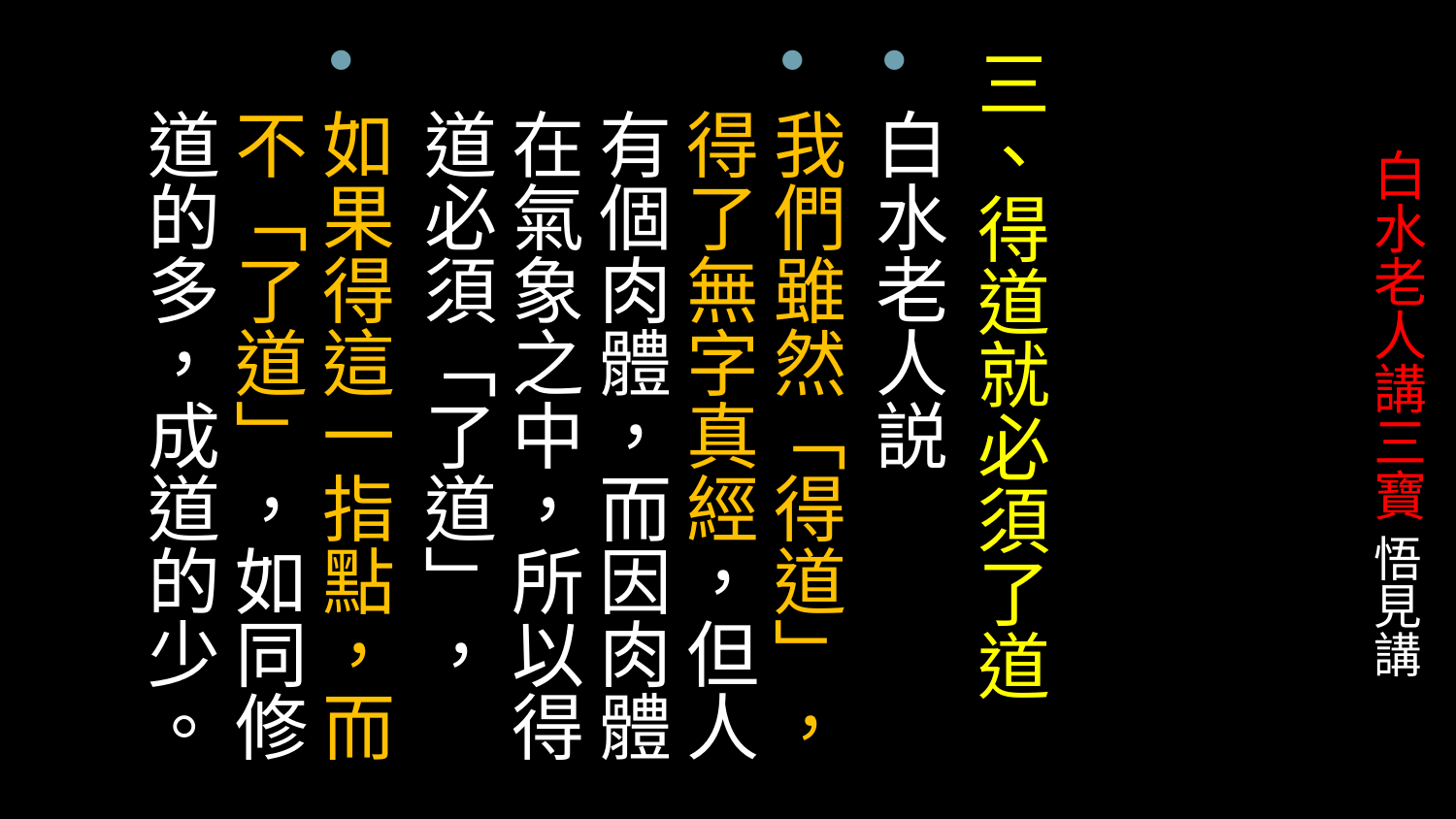

三、得道就必須了道
白水老人説
我們雖然「得道」，得了無字真經，但人有個肉體，而因肉體在氣象之中，所以得道必須「了道」，
如果得這一指點，而不「了道」，如同修道的多，成道的少。

# 白水老人講三寶 悟見講